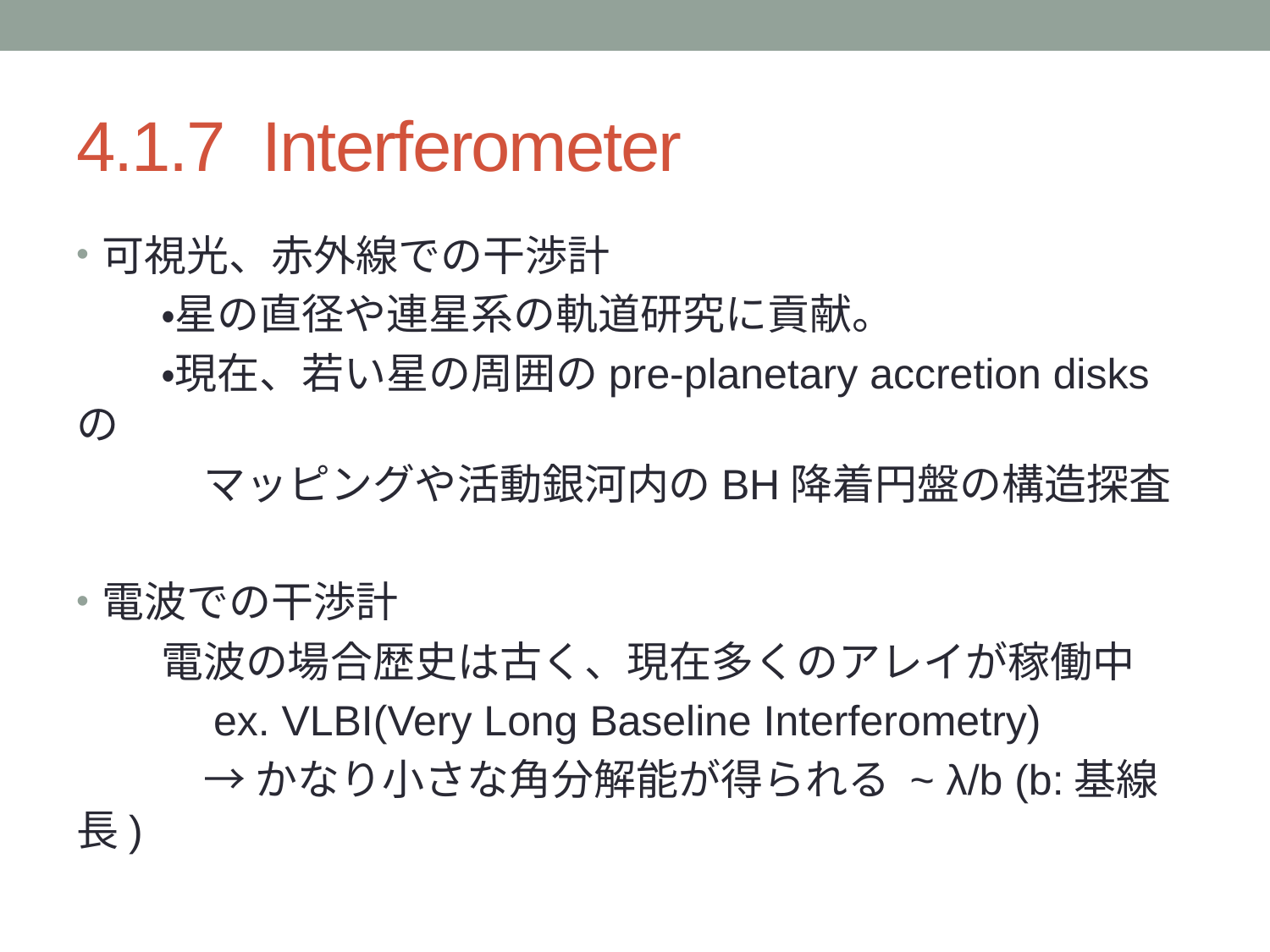

# 4.1.7  Interferometer
可視光、赤外線での干渉計
　　・星の直径や連星系の軌道研究に貢献。
　　・現在、若い星の周囲のpre-planetary accretion disksの
　　　マッピングや活動銀河内のBH降着円盤の構造探査

電波での干渉計
　　電波の場合歴史は古く、現在多くのアレイが稼働中
　　　ex. VLBI(Very Long Baseline Interferometry)
　　　→ かなり小さな角分解能が得られる ~ λ/b (b:基線長)